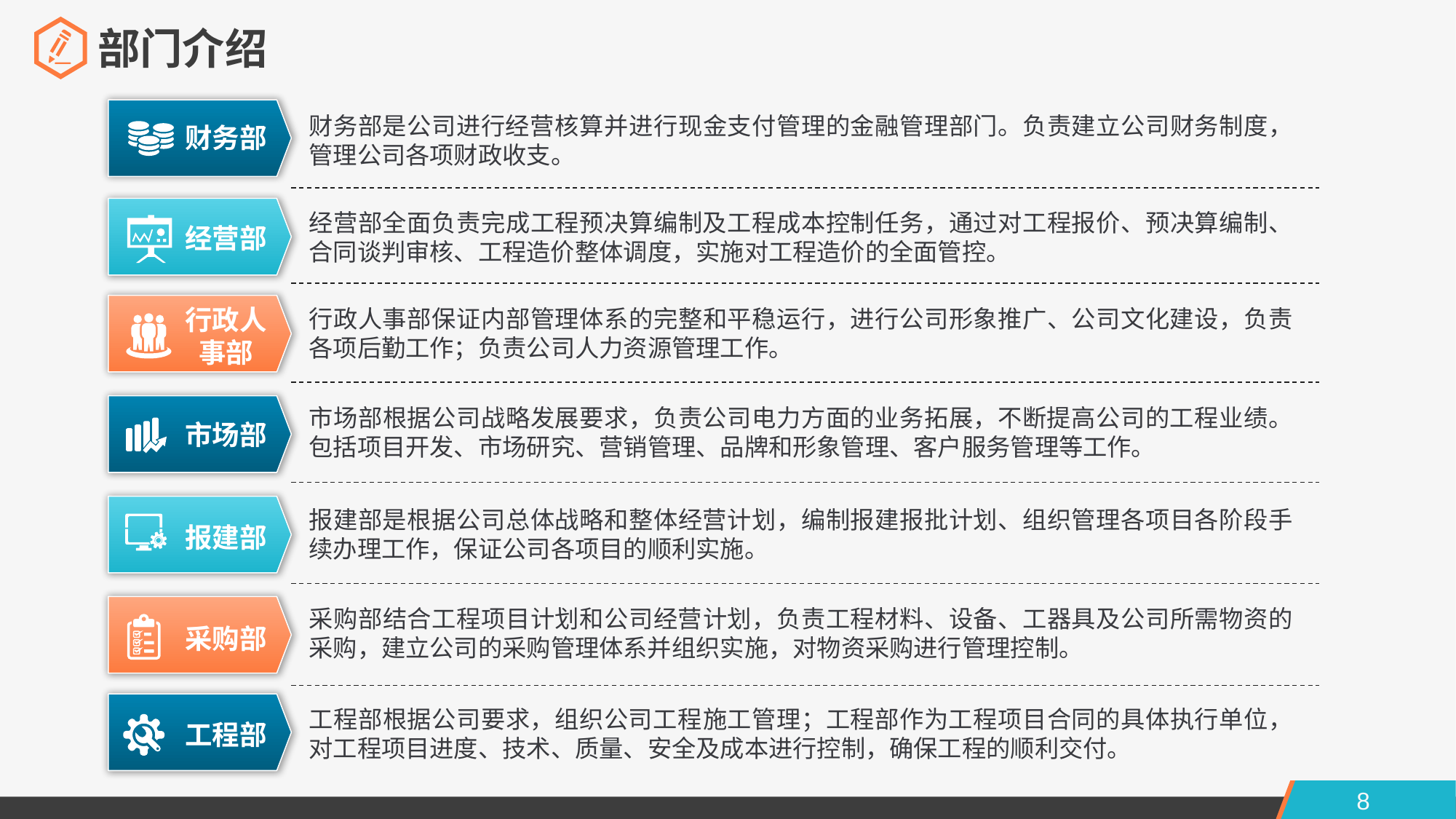

部门介绍

财务部是公司进行经营核算并进行现金支付管理的金融管理部门。负责建立公司财务制度，管理公司各项财政收支。
财务部

经营部全面负责完成工程预决算编制及工程成本控制任务，通过对工程报价、预决算编制、合同谈判审核、工程造价整体调度，实施对工程造价的全面管控。

经营部

行政人事部
行政人事部保证内部管理体系的完整和平稳运行，进行公司形象推广、公司文化建设，负责各项后勤工作；负责公司人力资源管理工作。

市场部根据公司战略发展要求，负责公司电力方面的业务拓展，不断提高公司的工程业绩。包括项目开发、市场研究、营销管理、品牌和形象管理、客户服务管理等工作。
市场部

报建部是根据公司总体战略和整体经营计划，编制报建报批计划、组织管理各项目各阶段手续办理工作，保证公司各项目的顺利实施。

报建部

采购部结合工程项目计划和公司经营计划，负责工程材料、设备、工器具及公司所需物资的采购，建立公司的采购管理体系并组织实施，对物资采购进行管理控制。

采购部

工程部根据公司要求，组织公司工程施工管理；工程部作为工程项目合同的具体执行单位，对工程项目进度、技术、质量、安全及成本进行控制，确保工程的顺利交付。
工程部